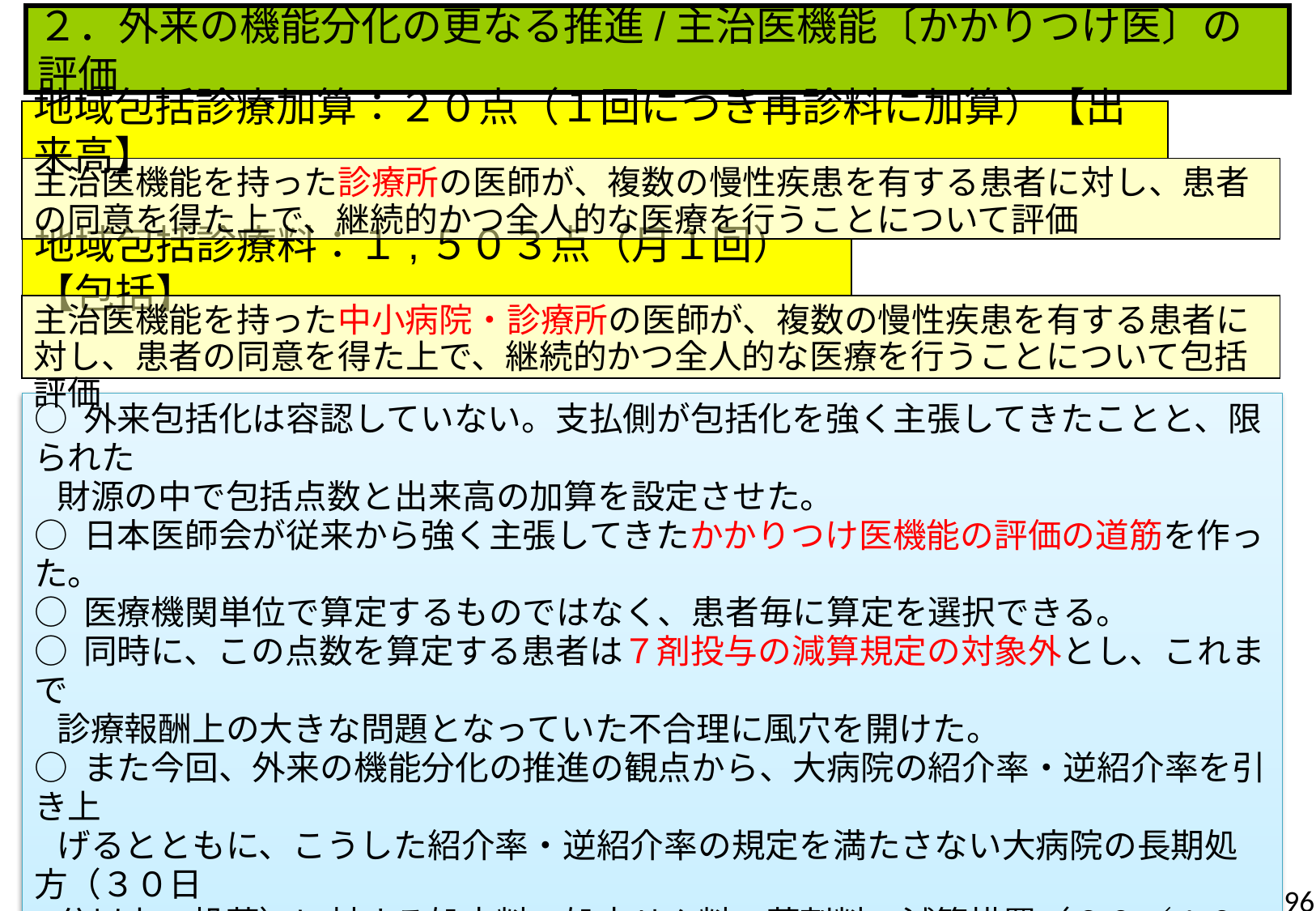

２．外来の機能分化の更なる推進/主治医機能〔かかりつけ医〕の評価
地域包括診療加算：２０点（１回につき再診料に加算）【出来高】
主治医機能を持った診療所の医師が、複数の慢性疾患を有する患者に対し、患者の同意を得た上で、継続的かつ全人的な医療を行うことについて評価
地域包括診療料：１,５０３点（月１回）【包括】
主治医機能を持った中小病院・診療所の医師が、複数の慢性疾患を有する患者に対し、患者の同意を得た上で、継続的かつ全人的な医療を行うことについて包括評価
○ 外来包括化は容認していない。支払側が包括化を強く主張してきたことと、限られた
  財源の中で包括点数と出来高の加算を設定させた。
○ 日本医師会が従来から強く主張してきたかかりつけ医機能の評価の道筋を作った。
○ 医療機関単位で算定するものではなく、患者毎に算定を選択できる。
○ 同時に、この点数を算定する患者は７剤投与の減算規定の対象外とし、これまで
  診療報酬上の大きな問題となっていた不合理に風穴を開けた。
○ また今回、外来の機能分化の推進の観点から、大病院の紹介率・逆紹介率を引き上
  げるとともに、こうした紹介率・逆紹介率の規定を満たさない大病院の長期処方（３０日
  分以上の投薬）に対する処方料・処方せん料・薬剤料の減算措置（６０／１００）を設け
  るなど大病院から診療所、中小病院への外来患者の誘導策も設けた。
○ こうした外来の機能分化の中で、かかりつけ医機能を強化することで、今後の改定で
  さらなる評価を求めていきたい。
96